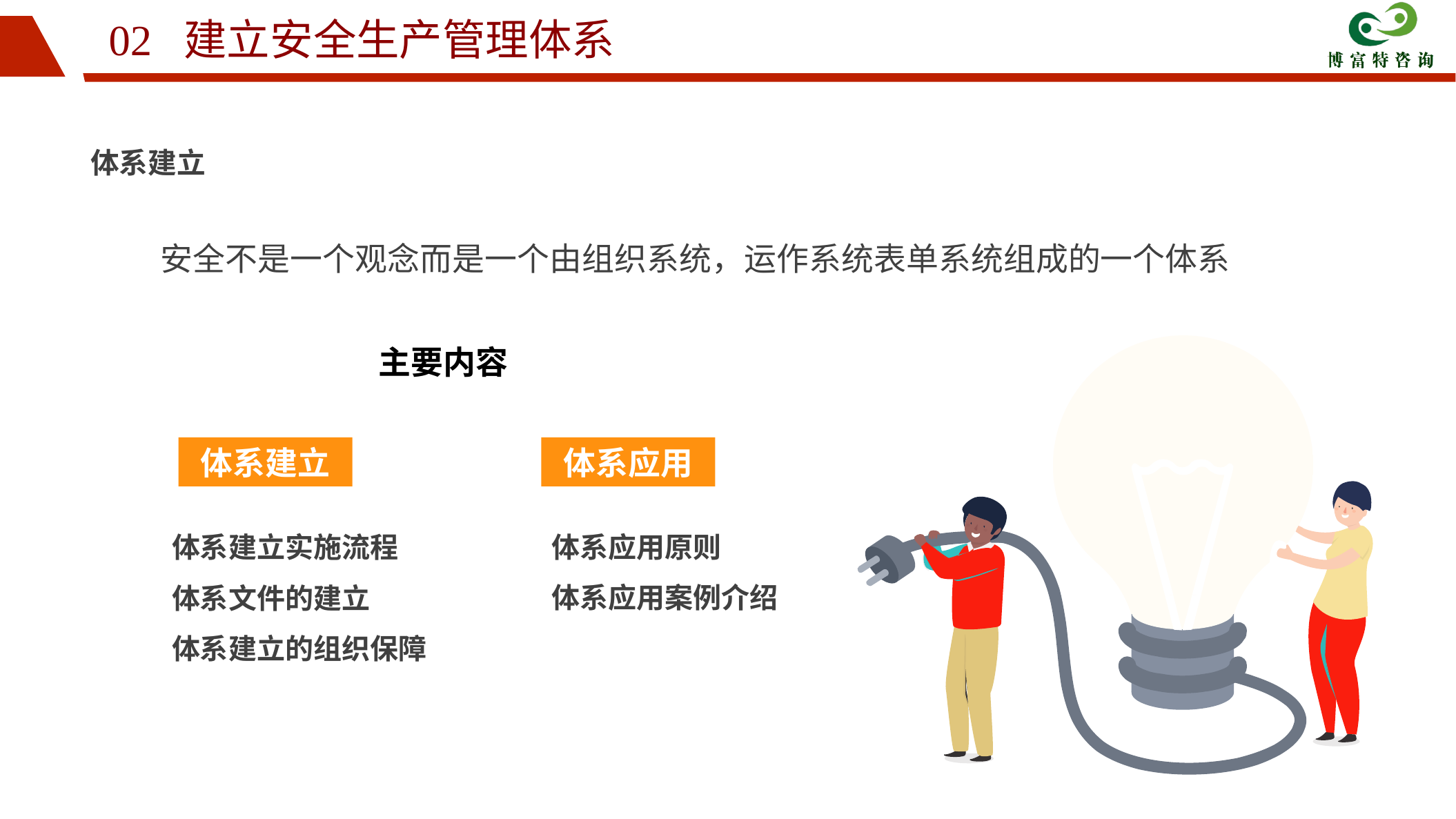

02  建立安全生产管理体系

体系建立
安全不是一个观念而是一个由组织系统，运作系统表单系统组成的一个体系

主要内容
体系建立
体系建立实施流程
体系文件的建立
体系建立的组织保障
体系应用
体系应用原则
体系应用案例介绍